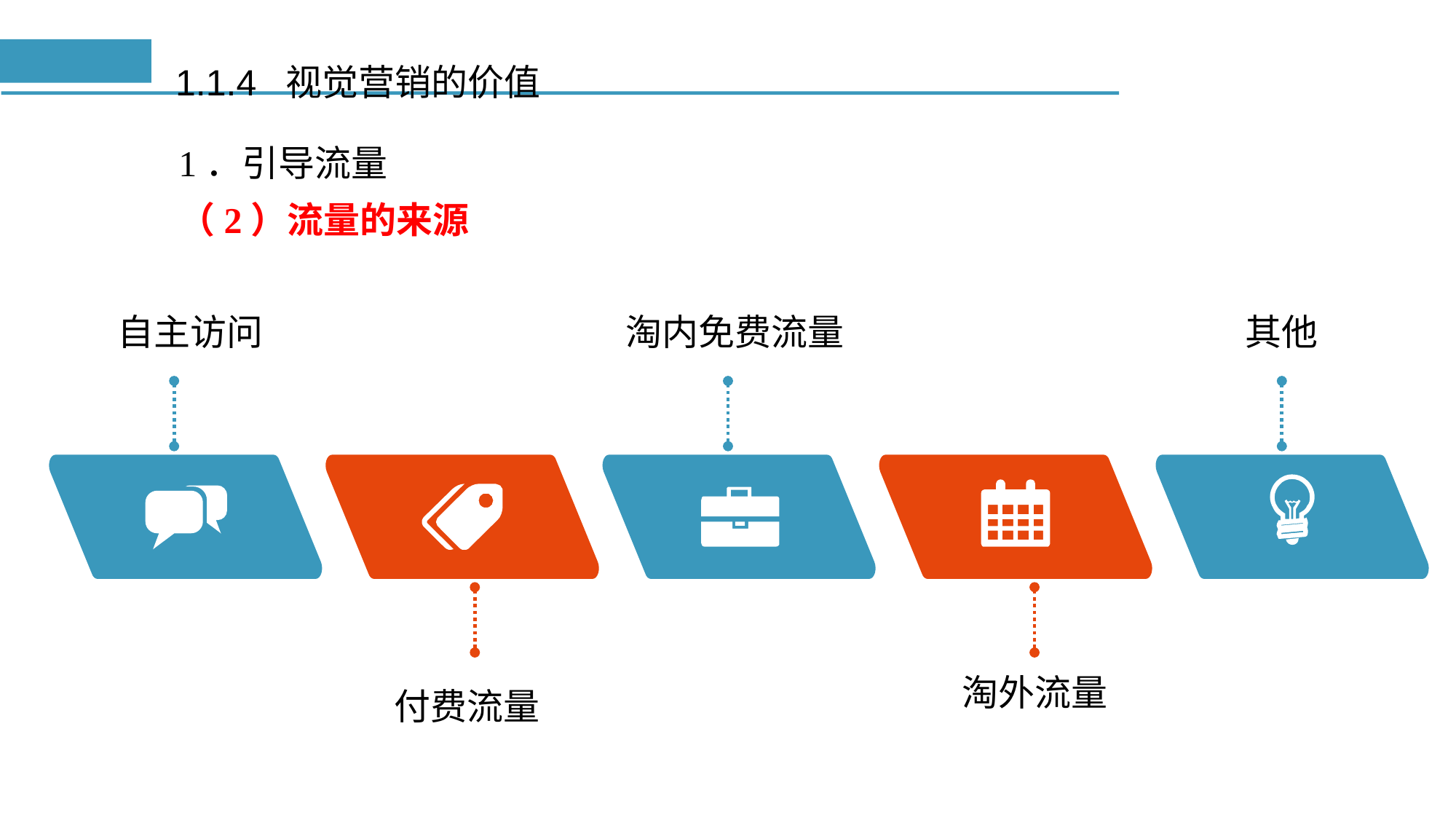

# 1.1.4  视觉营销的价值
1．引导流量
（2）流量的来源
自主访问
淘内免费流量
其他

淘外流量
付费流量